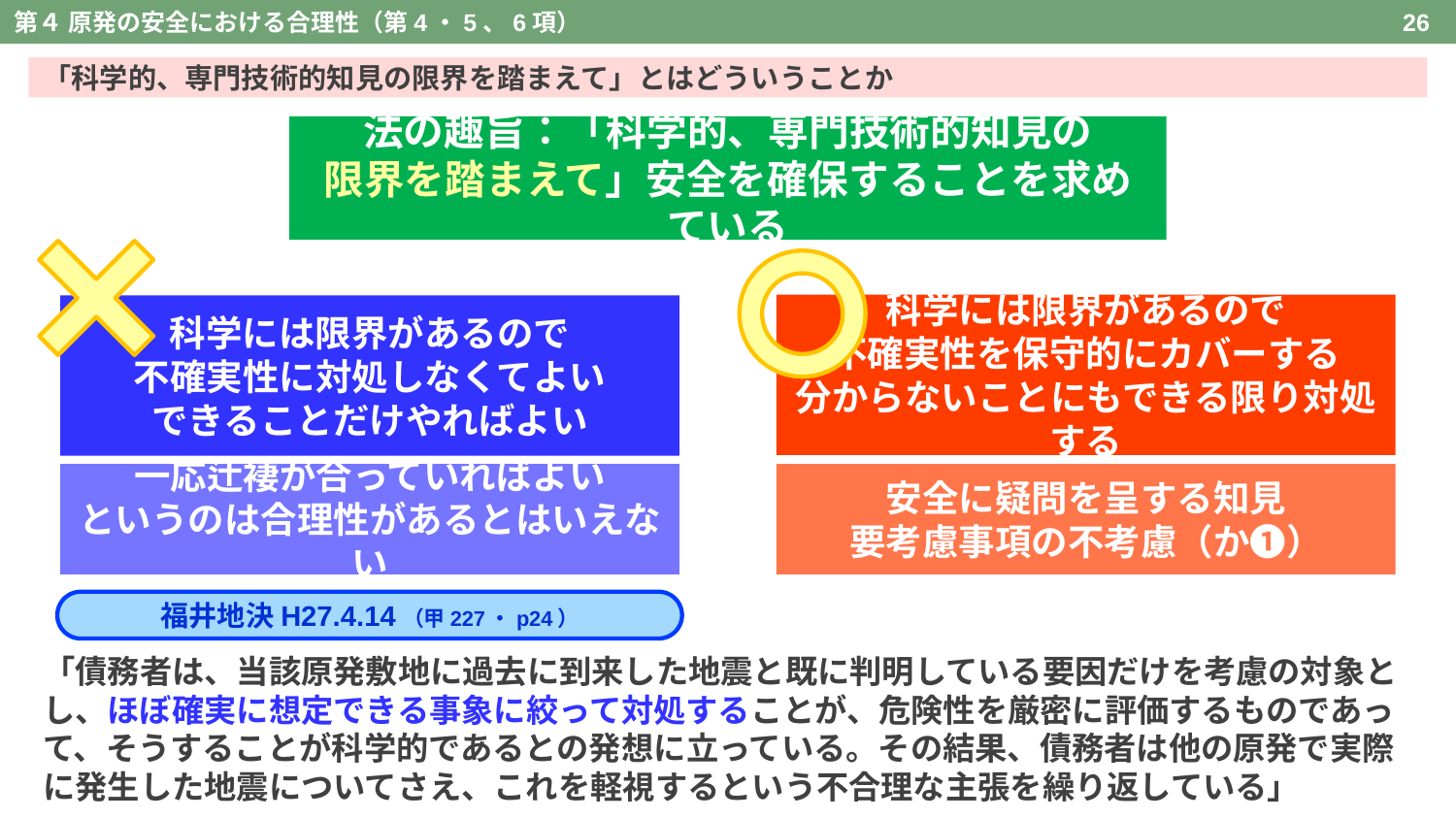

第４ 原発の安全における合理性（第4・5、6項）
26
「科学的、専門技術的知見の限界を踏まえて」とはどういうことか
法の趣旨：「科学的、専門技術的知見の
限界を踏まえて」安全を確保することを求めている

科学には限界があるので
不確実性を保守的にカバーする
分からないことにもできる限り対処する
科学には限界があるので
不確実性に対処しなくてよい
できることだけやればよい
一応辻褄が合っていればよい
というのは合理性があるとはいえない
安全に疑問を呈する知見
要考慮事項の不考慮（か❶）
福井地決H27.4.14（甲227・p24）
「債務者は、当該原発敷地に過去に到来した地震と既に判明している要因だけを考慮の対象とし、ほぼ確実に想定できる事象に絞って対処することが、危険性を厳密に評価するものであって、そうすることが科学的であるとの発想に立っている。その結果、債務者は他の原発で実際に発生した地震についてさえ、これを軽視するという不合理な主張を繰り返している」